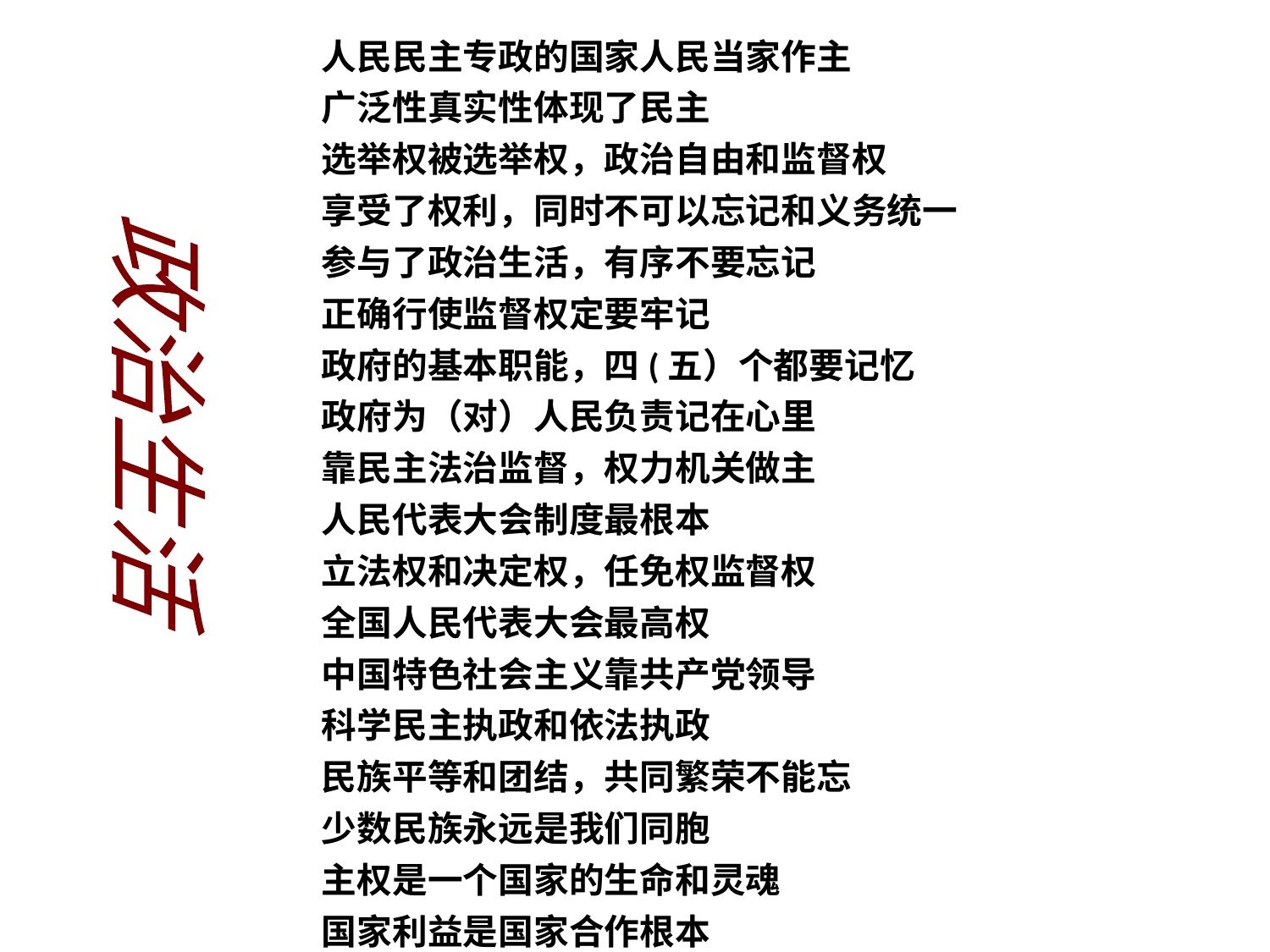

# 人民民主专政的国家人民当家作主
广泛性真实性体现了民主
选举权被选举权，政治自由和监督权
享受了权利，同时不可以忘记和义务统一
参与了政治生活，有序不要忘记
正确行使监督权定要牢记
政府的基本职能，四(五）个都要记忆
政府为（对）人民负责记在心里
靠民主法治监督，权力机关做主
人民代表大会制度最根本
立法权和决定权，任免权监督权
全国人民代表大会最高权
中国特色社会主义靠共产党领导
科学民主执政和依法执政
民族平等和团结，共同繁荣不能忘
少数民族永远是我们同胞
主权是一个国家的生命和灵魂
国家利益是国家合作根本
维护独立和主权，促进世界和平发展
基本的准则，和平共处五项原则，彰显了身份
政治生活